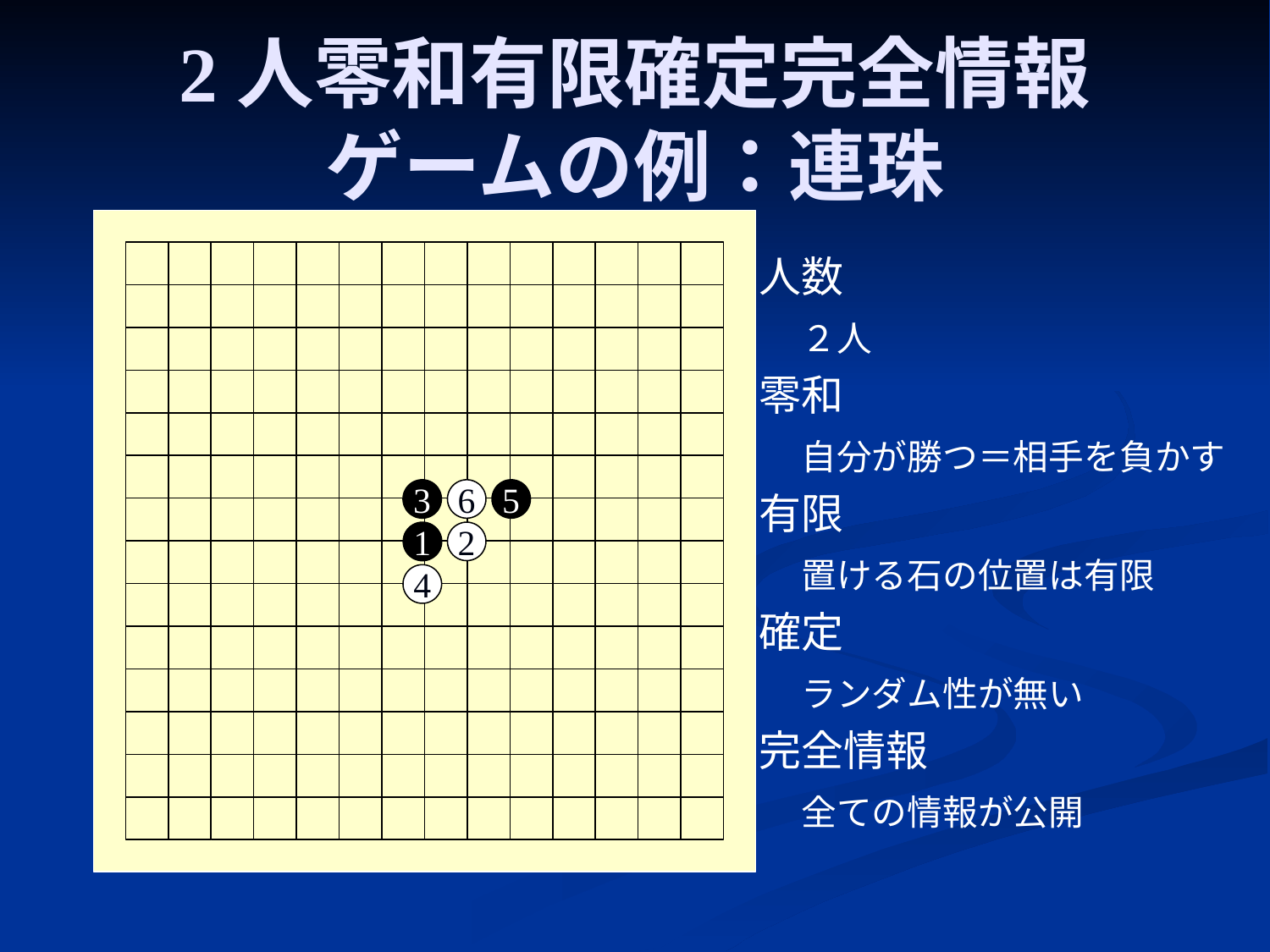

# 2人零和有限確定完全情報 ゲームの例：連珠

人数
　２人
零和
　自分が勝つ＝相手を負かす
有限
　置ける石の位置は有限
確定
　ランダム性が無い
完全情報
　全ての情報が公開
3
6
5
1
2
4